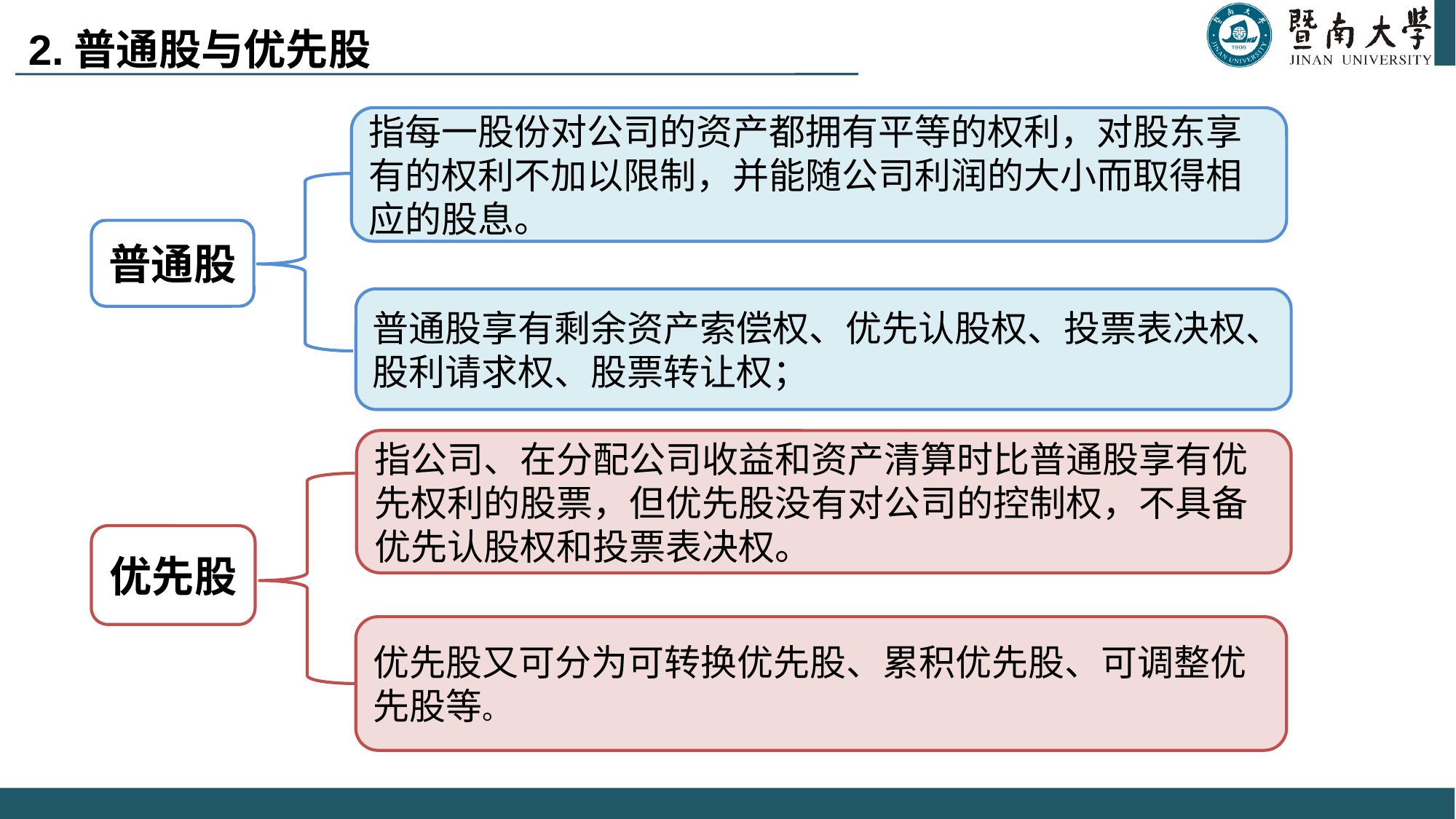

# 2.普通股与优先股
指每一股份对公司的资产都拥有平等的权利，对股东享有的权利不加以限制，并能随公司利润的大小而取得相应的股息。

普通股
普通股享有剩余资产索偿权、优先认股权、投票表决权、股利请求权、股票转让权；
指公司、在分配公司收益和资产清算时比普通股享有优先权利的股票，但优先股没有对公司的控制权，不具备优先认股权和投票表决权。

优先股
优先股又可分为可转换优先股、累积优先股、可调整优先股等。